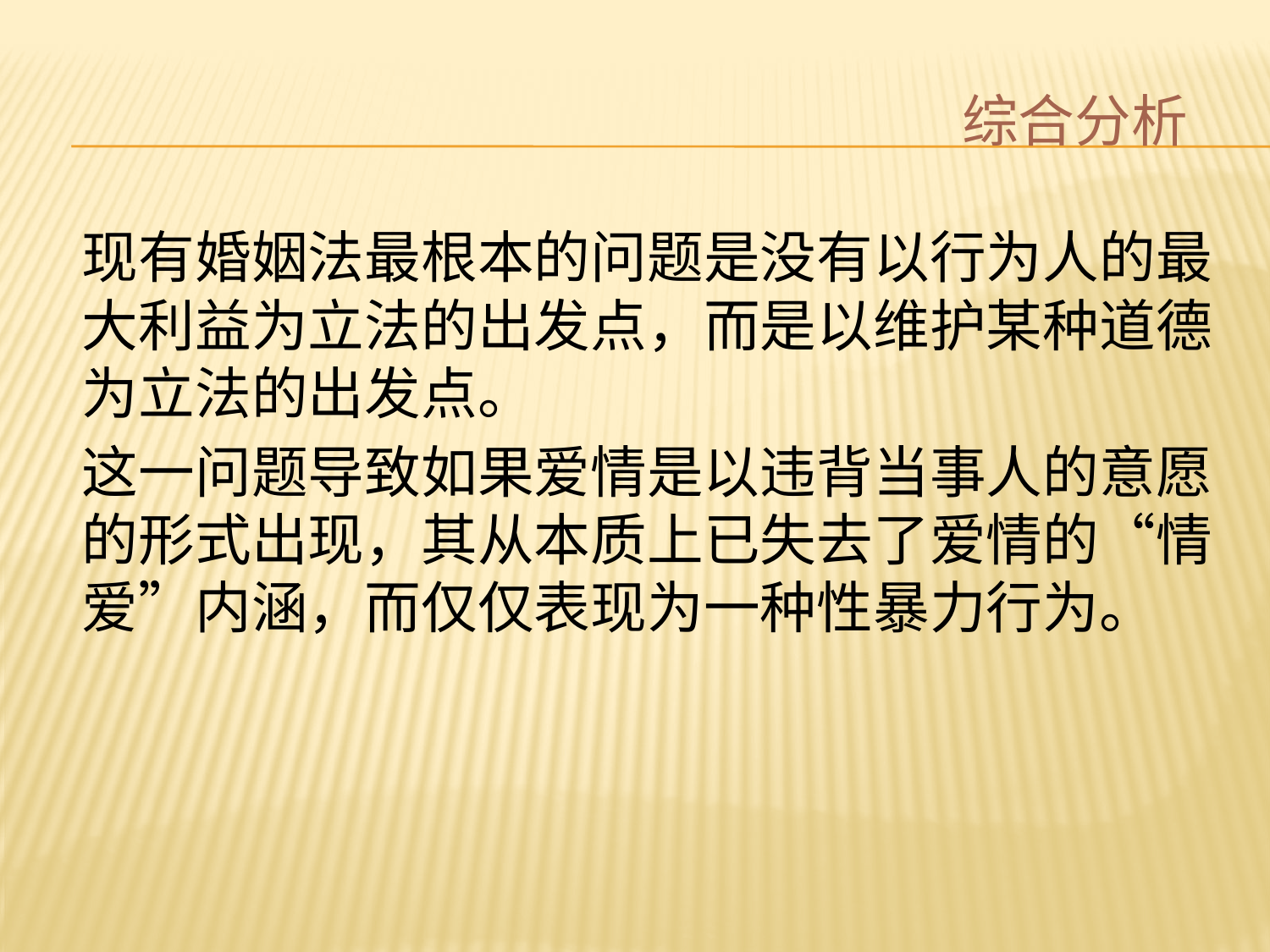

#
综合分析
现有婚姻法最根本的问题是没有以行为人的最大利益为立法的出发点，而是以维护某种道德为立法的出发点。
这一问题导致如果爱情是以违背当事人的意愿的形式出现，其从本质上已失去了爱情的“情爱”内涵，而仅仅表现为一种性暴力行为。